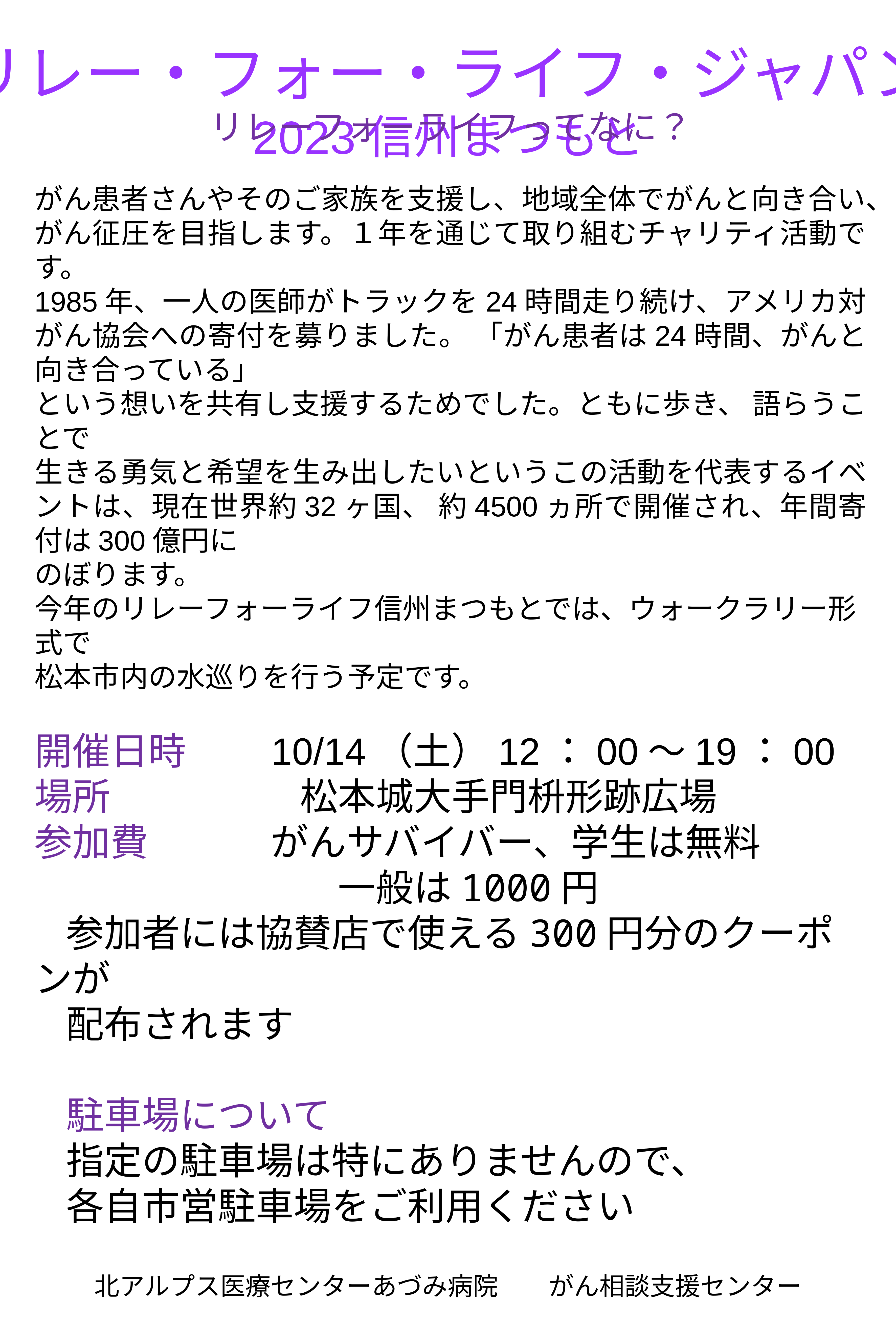

リレー・フォー・ライフ・ジャパン
2023信州まつもと
リレーフォーライフってなに？

がん患者さんやそのご家族を支援し、地域全体でがんと向き合い、
がん征圧を目指します。１年を通じて取り組むチャリティ活動です。
1985年、一人の医師がトラックを24時間走り続け、アメリカ対がん協会への寄付を募りました。 「がん患者は24時間、がんと向き合っている」
という想いを共有し支援するためでした。ともに歩き、 語らうことで
生きる勇気と希望を生み出したいというこの活動を代表するイベントは、現在世界約32ヶ国、 約4500ヵ所で開催され、年間寄付は300億円に
のぼります。
今年のリレーフォーライフ信州まつもとでは、ウォークラリー形式で
松本市内の水巡りを行う予定です。

開催日時　　10/14（土）12：00～19：00
場所　　　　　松本城大手門枡形跡広場
参加費　　　 がんサバイバー、学生は無料
　　　　　　　　一般は1000円
参加者には協賛店で使える300円分のクーポンが
配布されます

駐車場について
指定の駐車場は特にありませんので、
各自市営駐車場をご利用ください

北アルプス医療センターあづみ病院　　がん相談支援センター